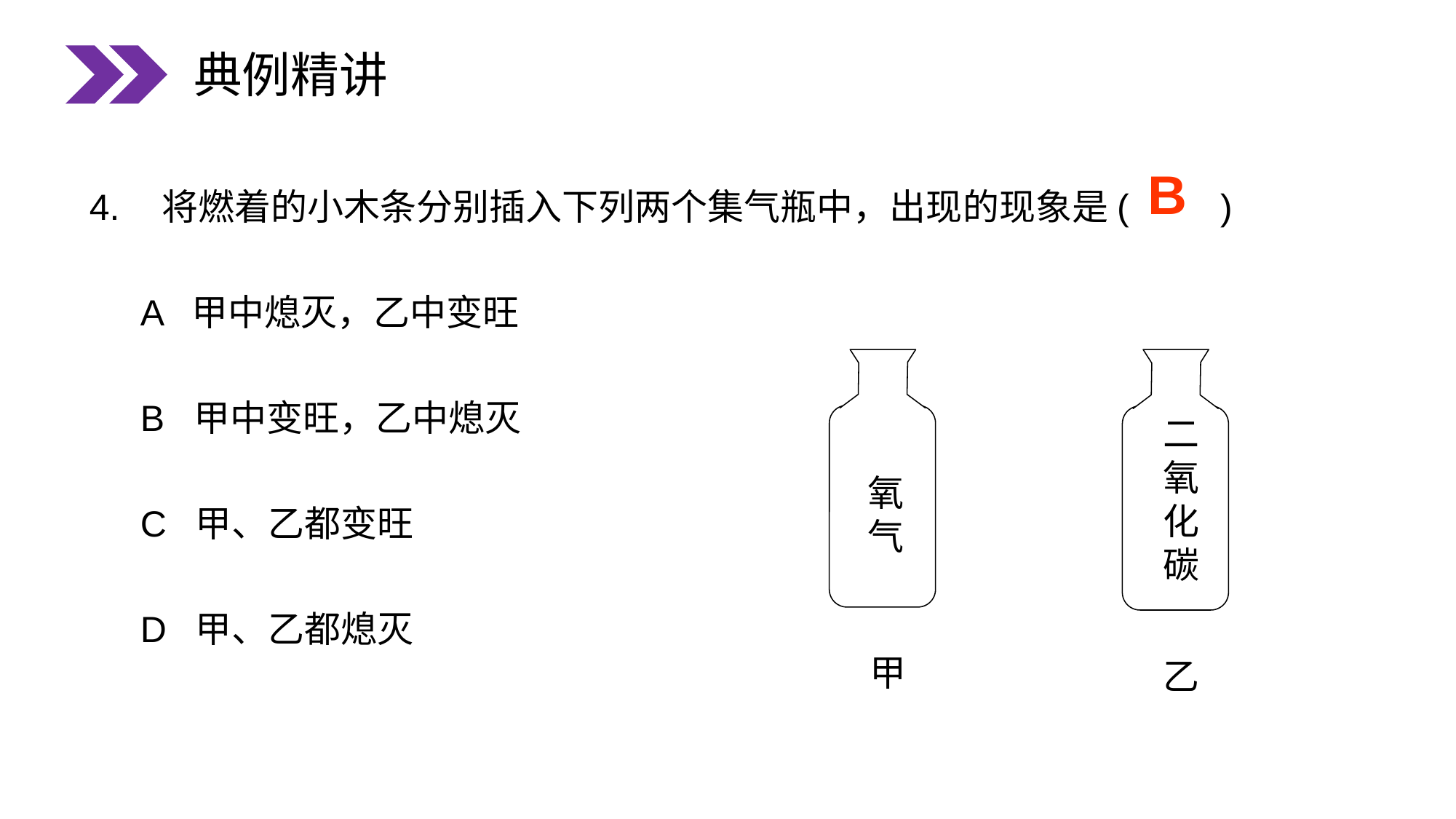

典例精讲
将燃着的小木条分别插入下列两个集气瓶中，出现的现象是(         )
     A  甲中熄灭，乙中变旺
     B  甲中变旺，乙中熄灭
     C  甲、乙都变旺
     D  甲、乙都熄灭

B

二氧化碳
氧气
甲
乙